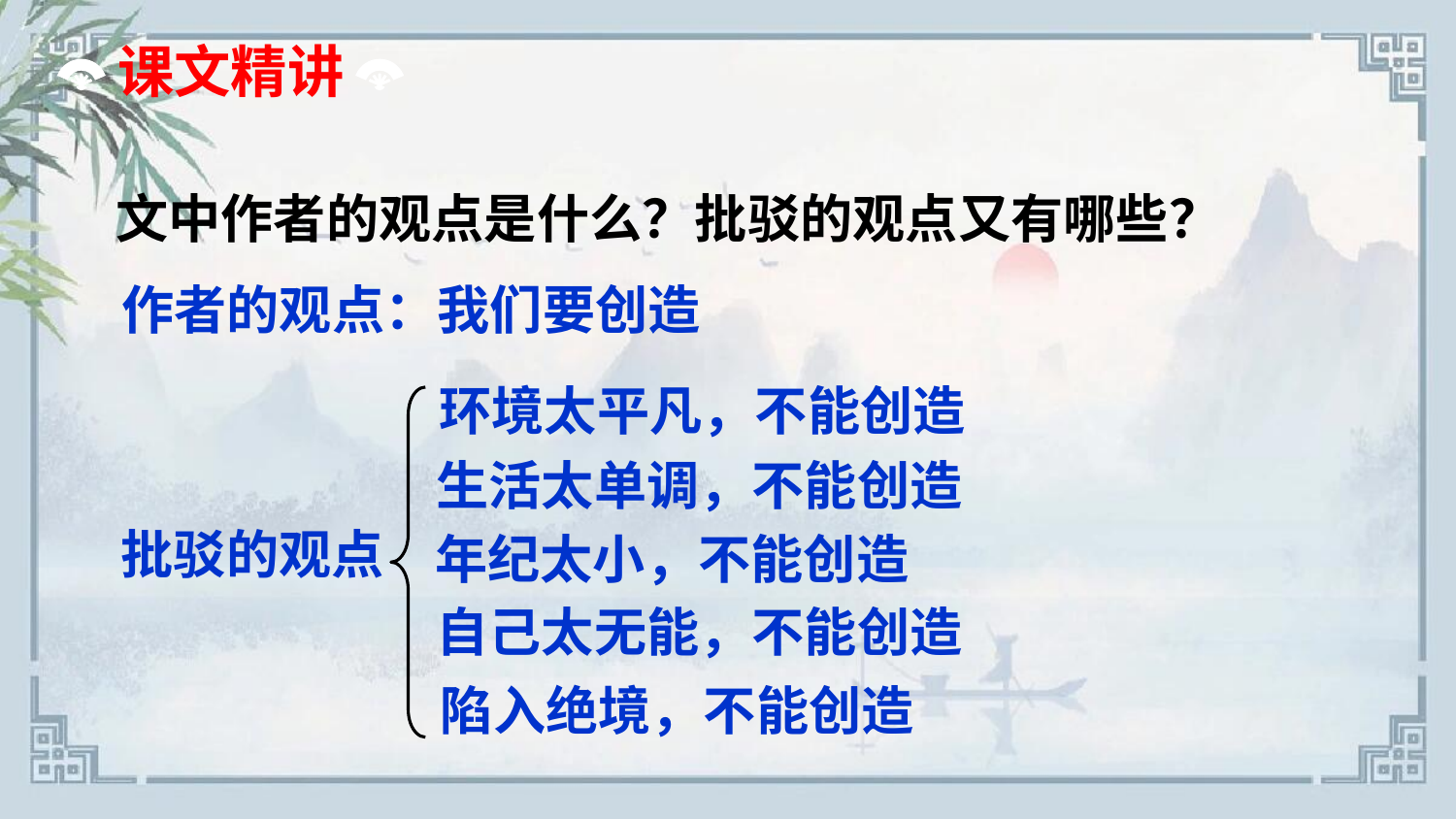

课文精讲

文中作者的观点是什么？批驳的观点又有哪些？
作者的观点：我们要创造
环境太平凡，不能创造

生活太单调，不能创造
批驳的观点
年纪太小，不能创造
自己太无能，不能创造
陷入绝境，不能创造